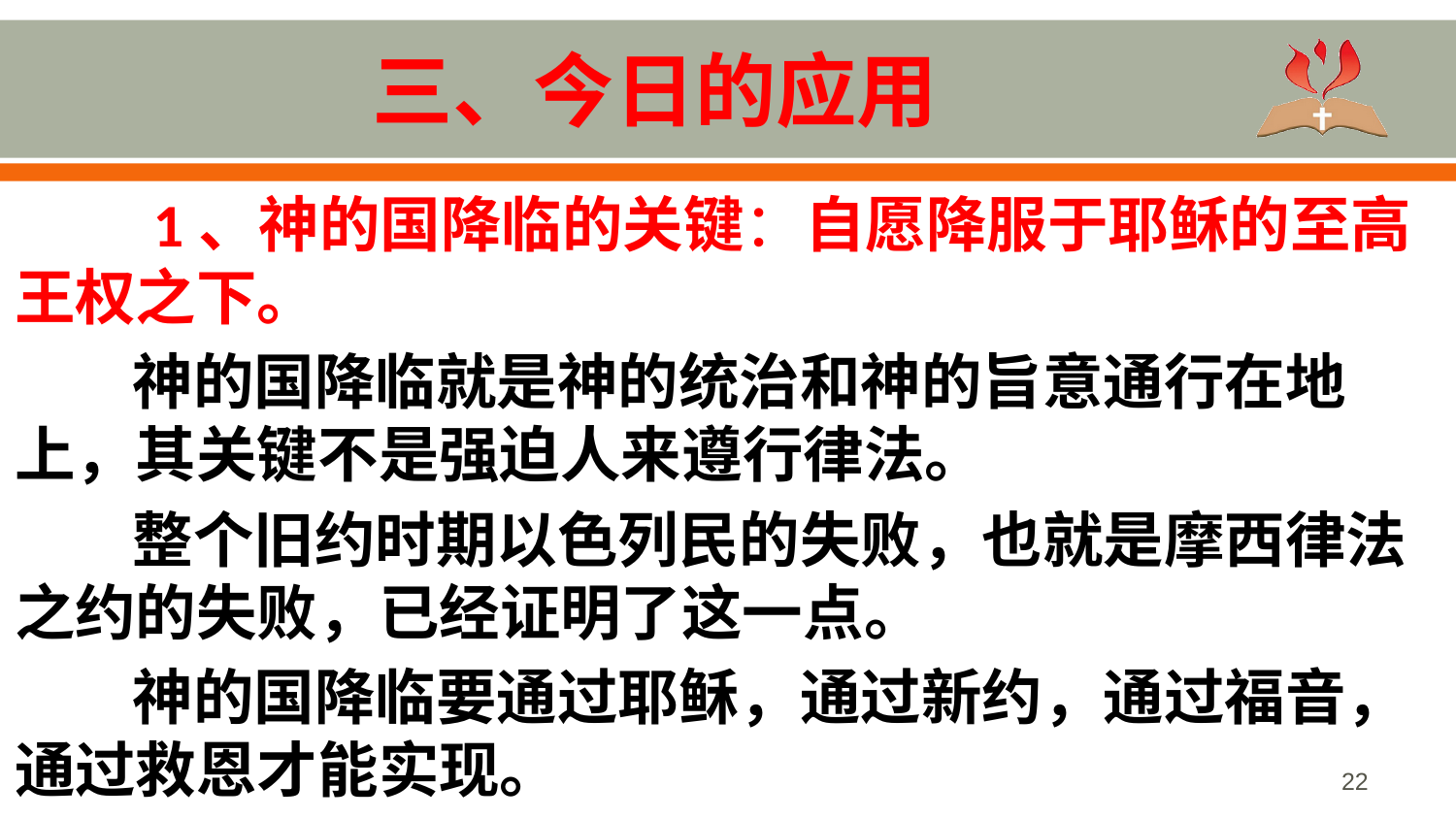

# 三、今日的应用
          1、神的国降临的关键：自愿降服于耶稣的至高王权之下。
神的国降临就是神的统治和神的旨意通行在地上，其关键不是强迫人来遵行律法。
整个旧约时期以色列民的失败，也就是摩西律法之约的失败，已经证明了这一点。
神的国降临要通过耶稣，通过新约，通过福音，通过救恩才能实现。

22